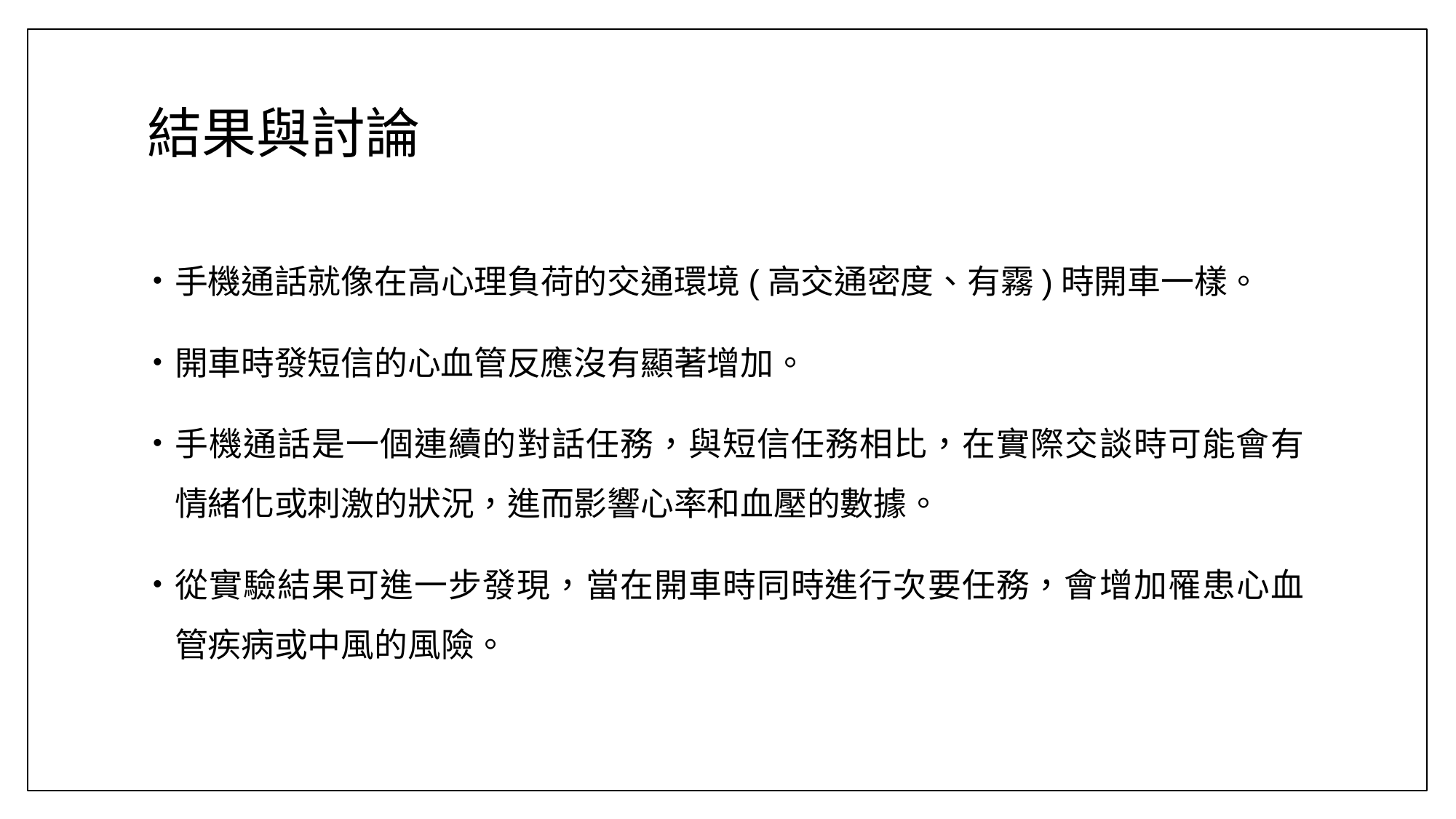

# 結果與討論
手機通話就像在高心理負荷的交通環境(高交通密度、有霧)時開車一樣。
開車時發短信的心血管反應沒有顯著增加。
手機通話是一個連續的對話任務，與短信任務相比，在實際交談時可能會有情緒化或刺激的狀況，進而影響心率和血壓的數據。
從實驗結果可進一步發現，當在開車時同時進行次要任務，會增加罹患心血管疾病或中風的風險。